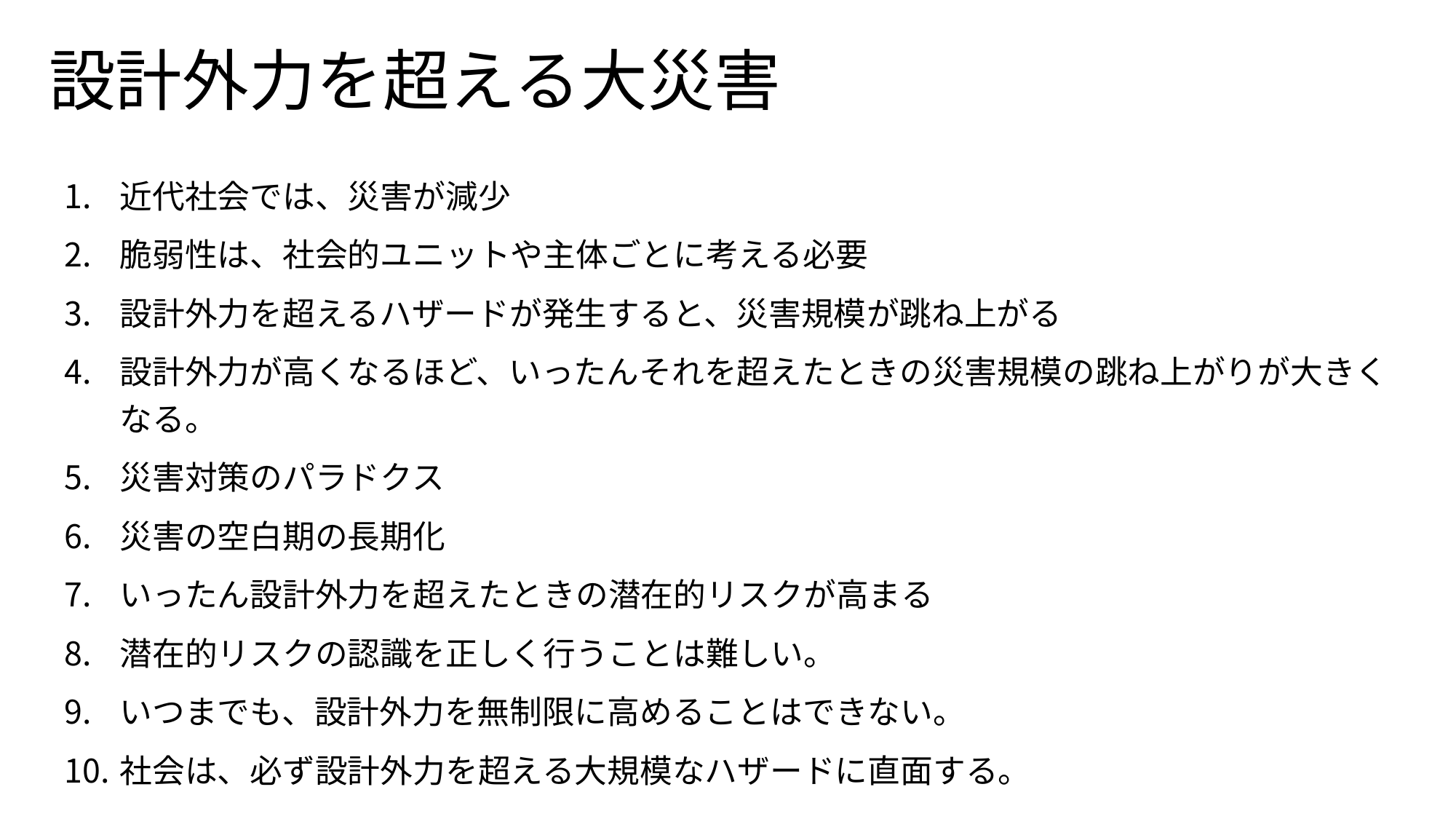

# 設計外力を超える大災害
近代社会では、災害が減少
脆弱性は、社会的ユニットや主体ごとに考える必要
設計外力を超えるハザードが発生すると、災害規模が跳ね上がる
設計外力が高くなるほど、いったんそれを超えたときの災害規模の跳ね上がりが大きくなる。
災害対策のパラドクス
災害の空白期の長期化
いったん設計外力を超えたときの潜在的リスクが高まる
潜在的リスクの認識を正しく行うことは難しい。
いつまでも、設計外力を無制限に高めることはできない。
社会は、必ず設計外力を超える大規模なハザードに直面する。